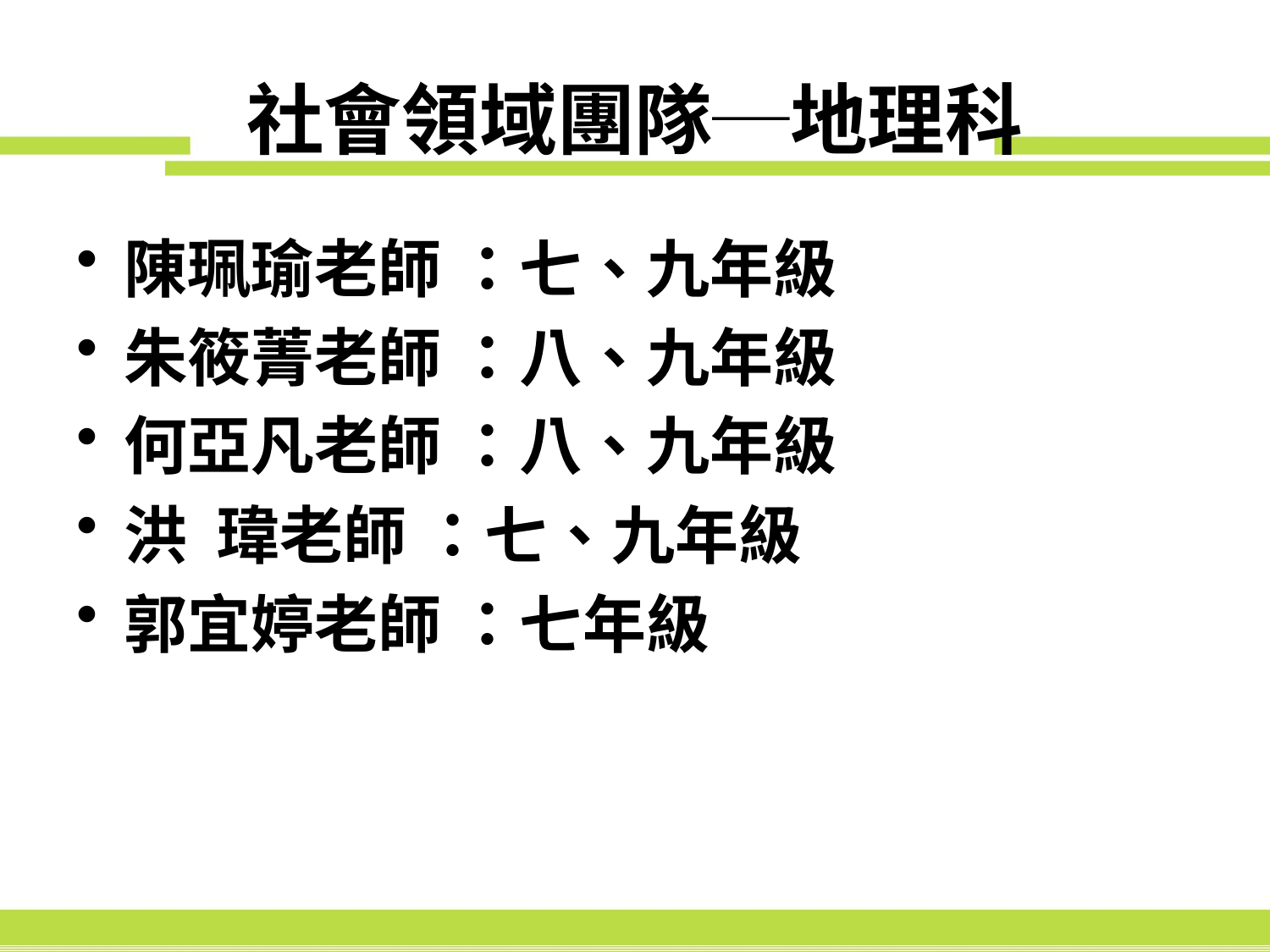

# 社會領域團隊─地理科
陳珮瑜老師 ：七、九年級
朱筱菁老師 ：八、九年級
何亞凡老師 ：八、九年級
洪  瑋老師 ：七、九年級
郭宜婷老師 ：七年級